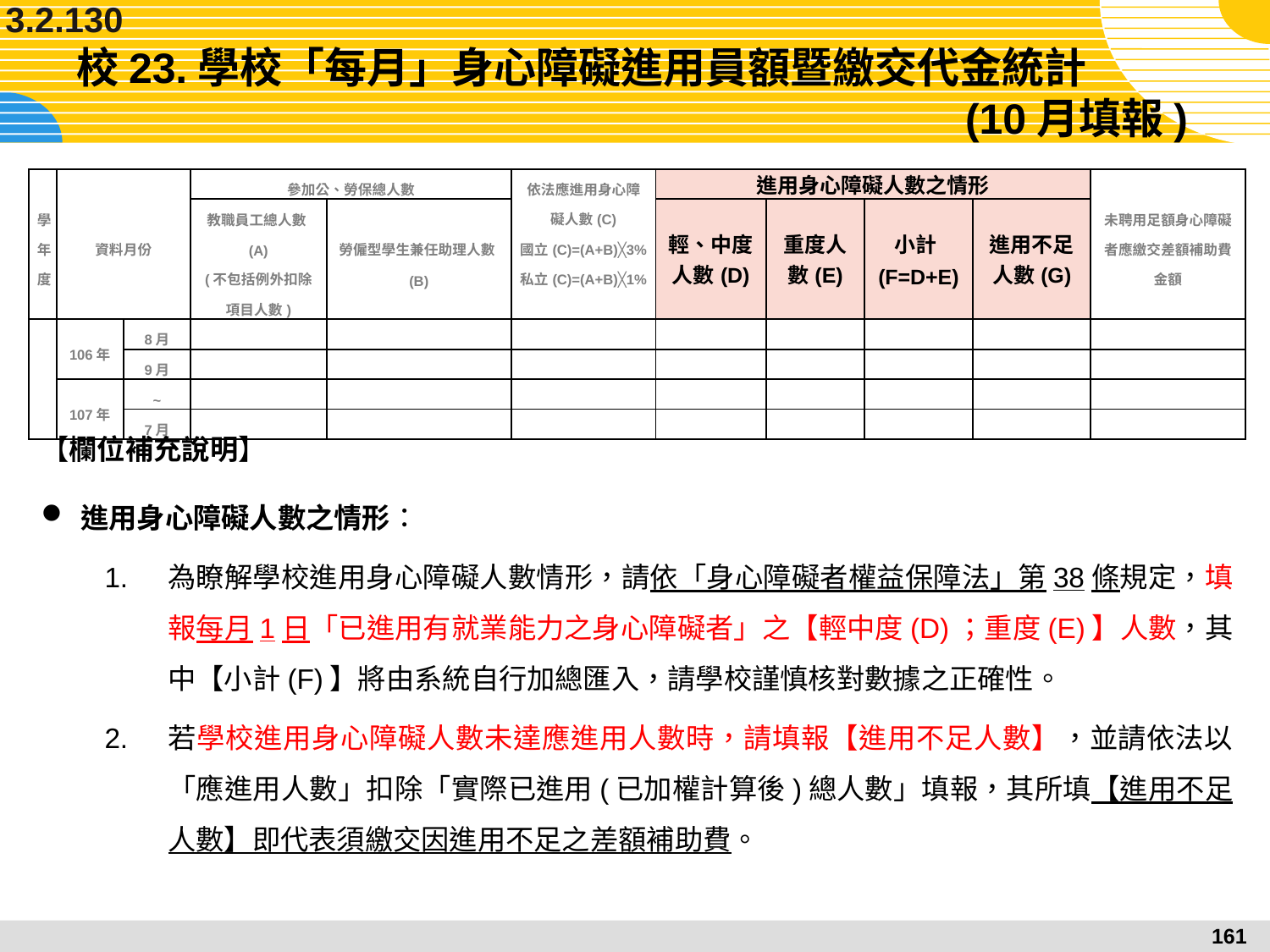

3.2.130
# 校23.學校「每月」身心障礙進用員額暨繳交代金統計						    		(10月填報)
| 學年度 | 資料月份 |  | 參加公、勞保總人數 |  | 依法應進用身心障礙人數(C) 國立(C)=(A+B)╳3% 私立(C)=(A+B)╳1% | 進用身心障礙人數之情形 |  |  |  | 未聘用足額身心障礙者應繳交差額補助費金額 |
| --- | --- | --- | --- | --- | --- | --- | --- | --- | --- | --- |
|  |  |  | 教職員工總人數(A) (不包括例外扣除項目人數) | 勞僱型學生兼任助理人數(B) |  | 輕、中度人數(D) | 重度人數(E) | 小計(F=D+E) | 進用不足人數(G) |  |
|  | 106年 | 8月 |  |  |  |  |  |  |  |  |
|  |  | 9月 |  |  |  |  |  |  |  |  |
|  | 107年 | ~ |  |  |  |  |  |  |  |  |
|  |  | 7月 |  |  |  |  |  |  |  |  |
【欄位補充說明】
進用身心障礙人數之情形：
為瞭解學校進用身心障礙人數情形，請依「身心障礙者權益保障法」第38條規定，填報每月1日「已進用有就業能力之身心障礙者」之【輕中度(D)；重度(E)】人數，其中【小計(F)】將由系統自行加總匯入，請學校謹慎核對數據之正確性。
若學校進用身心障礙人數未達應進用人數時，請填報【進用不足人數】，並請依法以「應進用人數」扣除「實際已進用(已加權計算後)總人數」填報，其所填【進用不足人數】即代表須繳交因進用不足之差額補助費。